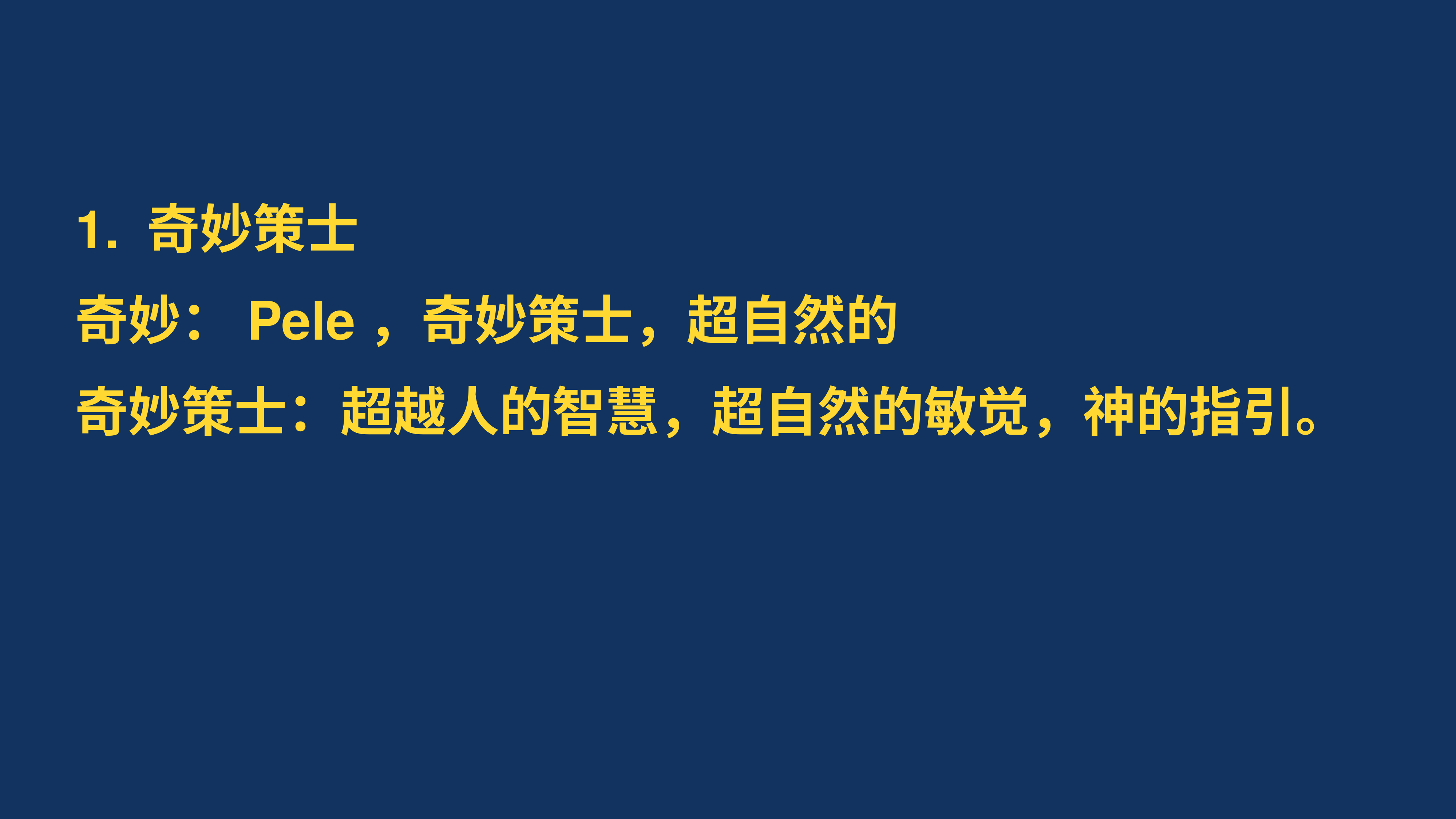

1. 奇妙策士
奇妙：Pele，奇妙策士，超自然的
奇妙策士：超越人的智慧，超自然的敏觉，神的指引。